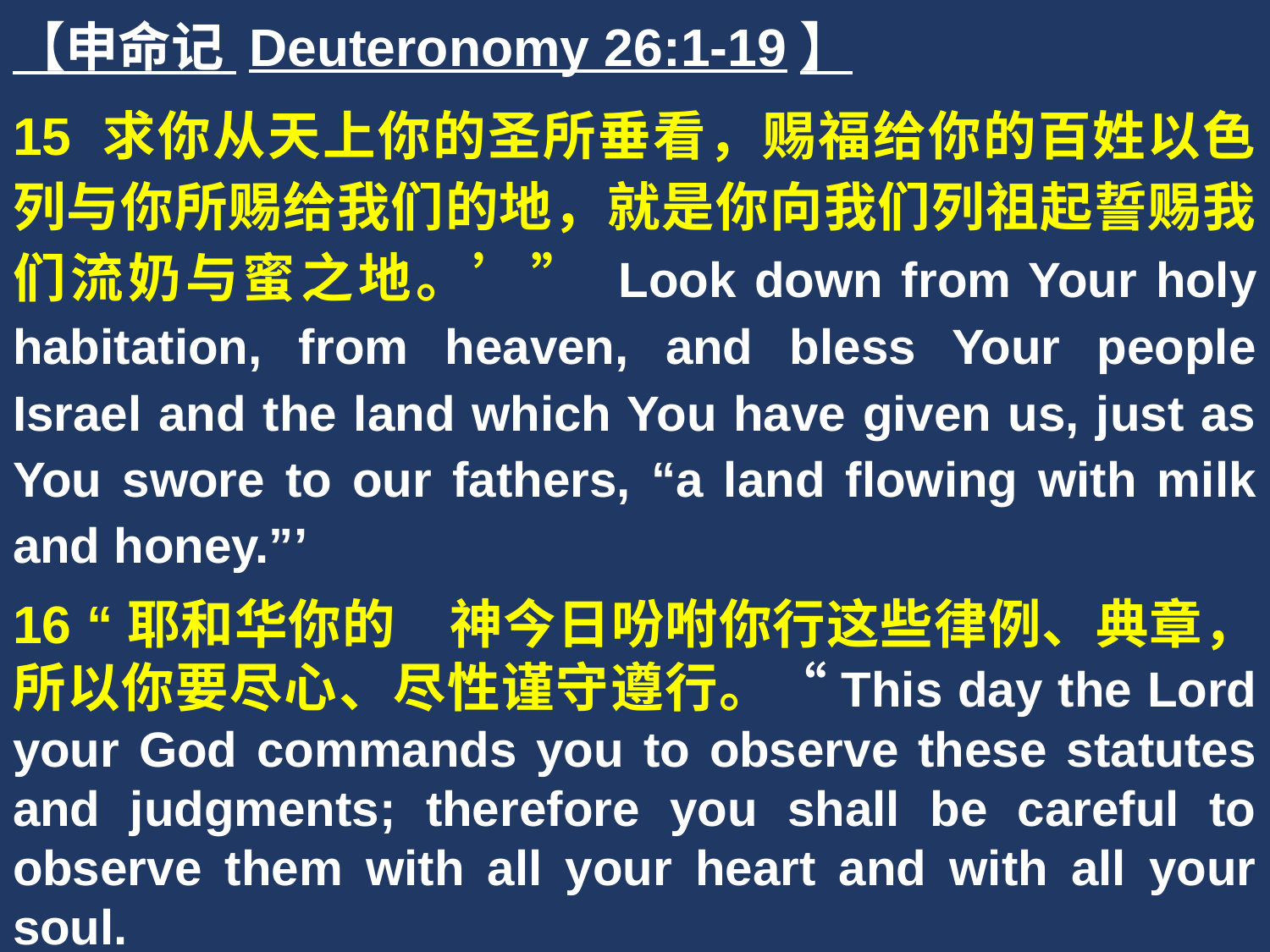

【申命记 Deuteronomy 26:1-19】
15 求你从天上你的圣所垂看，赐福给你的百姓以色列与你所赐给我们的地，就是你向我们列祖起誓赐我们流奶与蜜之地。’” Look down from Your holy habitation, from heaven, and bless Your people Israel and the land which You have given us, just as You swore to our fathers, “a land flowing with milk and honey.”’
16 “耶和华你的　神今日吩咐你行这些律例、典章，所以你要尽心、尽性谨守遵行。“This day the Lord your God commands you to observe these statutes and judgments; therefore you shall be careful to observe them with all your heart and with all your soul.